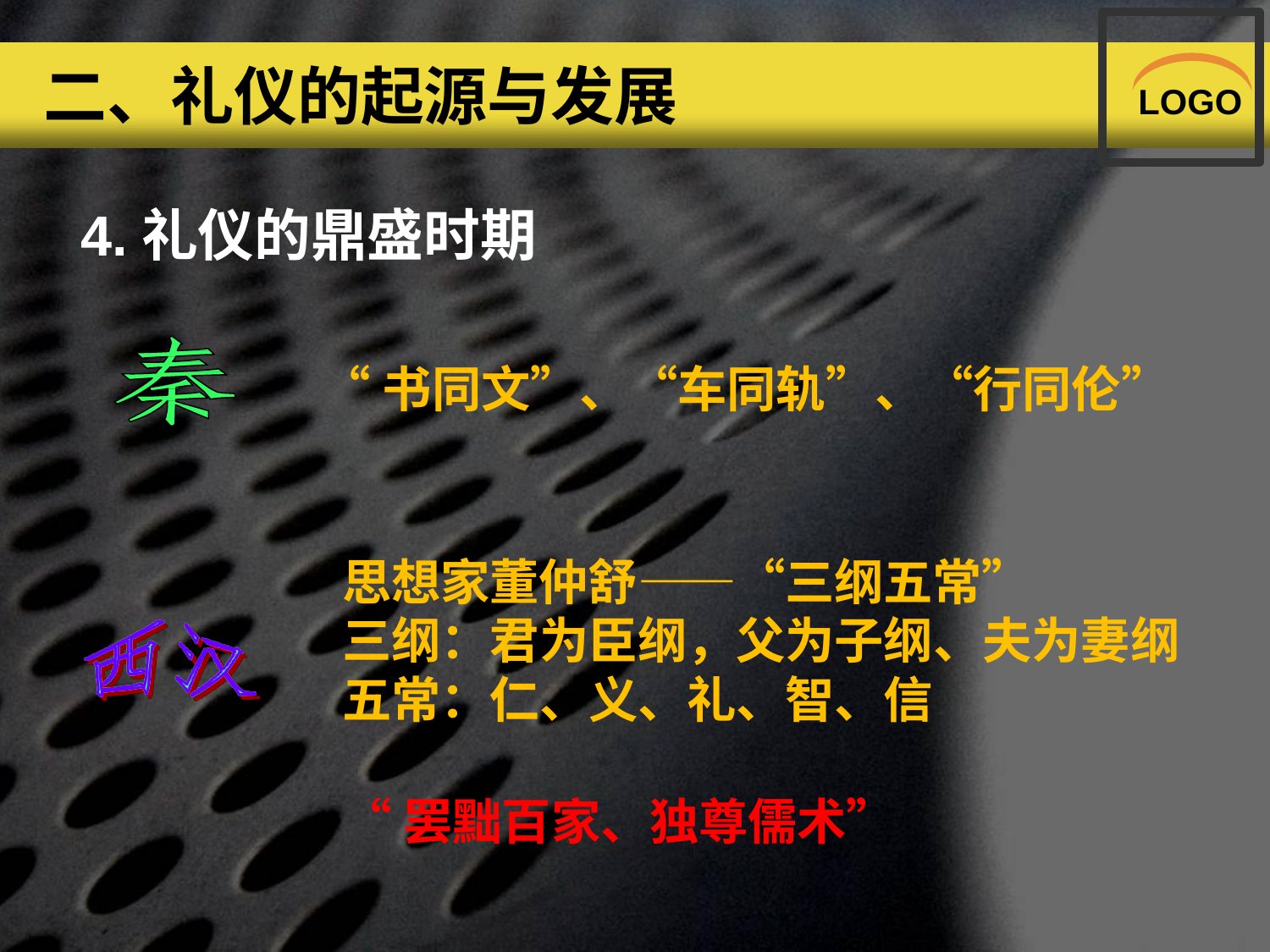

# 二、礼仪的起源与发展
LOGO

4.礼仪的鼎盛时期

“书同文”、“车同轨”、“行同伦”

思想家董仲舒——“三纲五常”
三纲：君为臣纲，父为子纲、夫为妻纲 五常：仁、义、礼、智、信

“罢黜百家、独尊儒术”